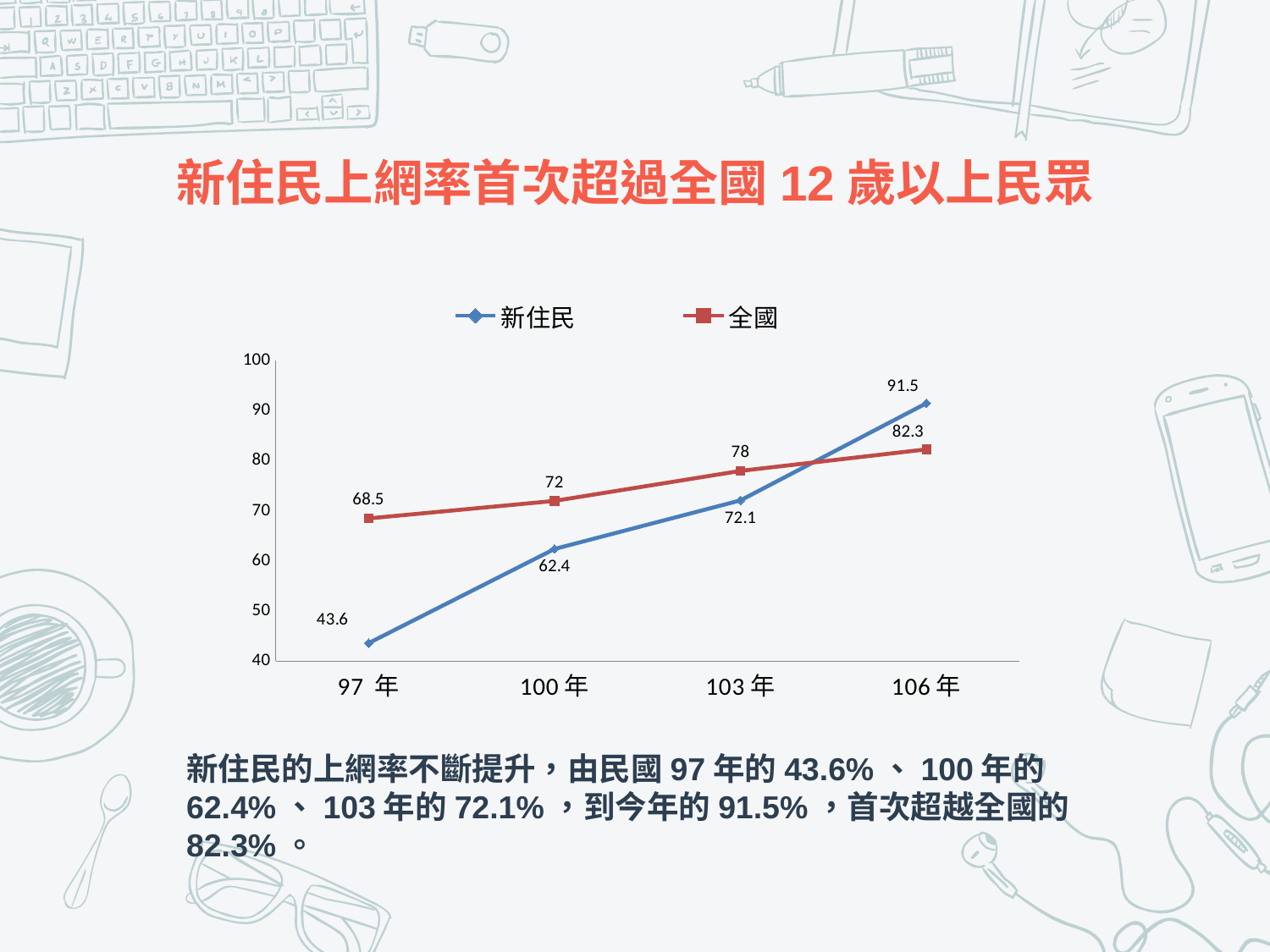

# 新住民上網率首次超過全國12歲以上民眾

### Chart

| Category | 新住民 | 全國 |
|---|---|---|
| 97 年 | 43.6 | 68.5 |
| 100年 | 62.4 | 72.0 |
| 103年 | 72.1 | 78.0 |
| 106年 | 91.5 | 82.3 |
新住民的上網率不斷提升，由民國97年的43.6%、100年的62.4%、103年的72.1%，到今年的91.5%，首次超越全國的82.3%。